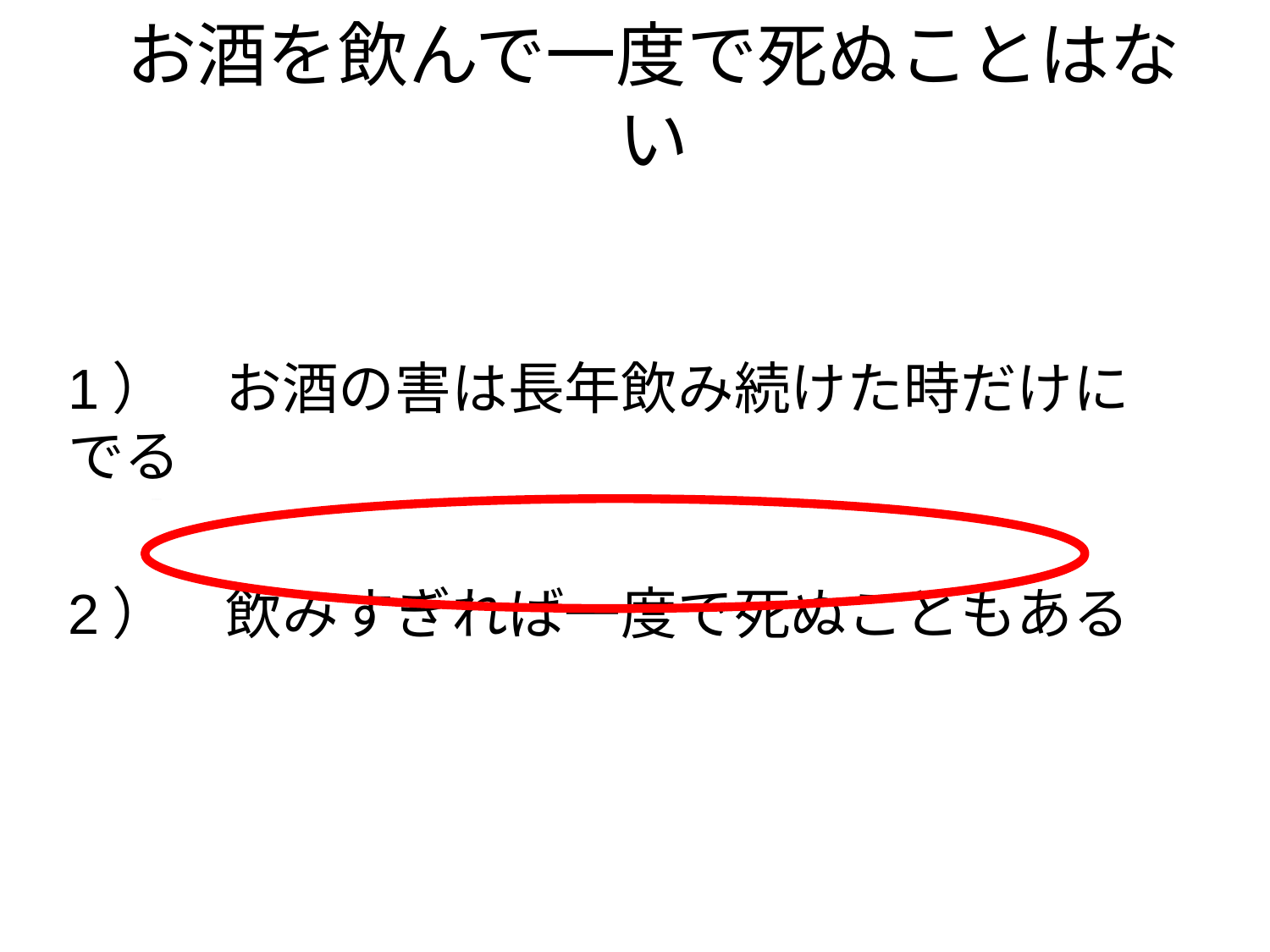

# お酒を飲んで一度で死ぬことはない
1）　お酒の害は長年飲み続けた時だけにでる

2）　飲みすぎれば一度で死ぬこともある